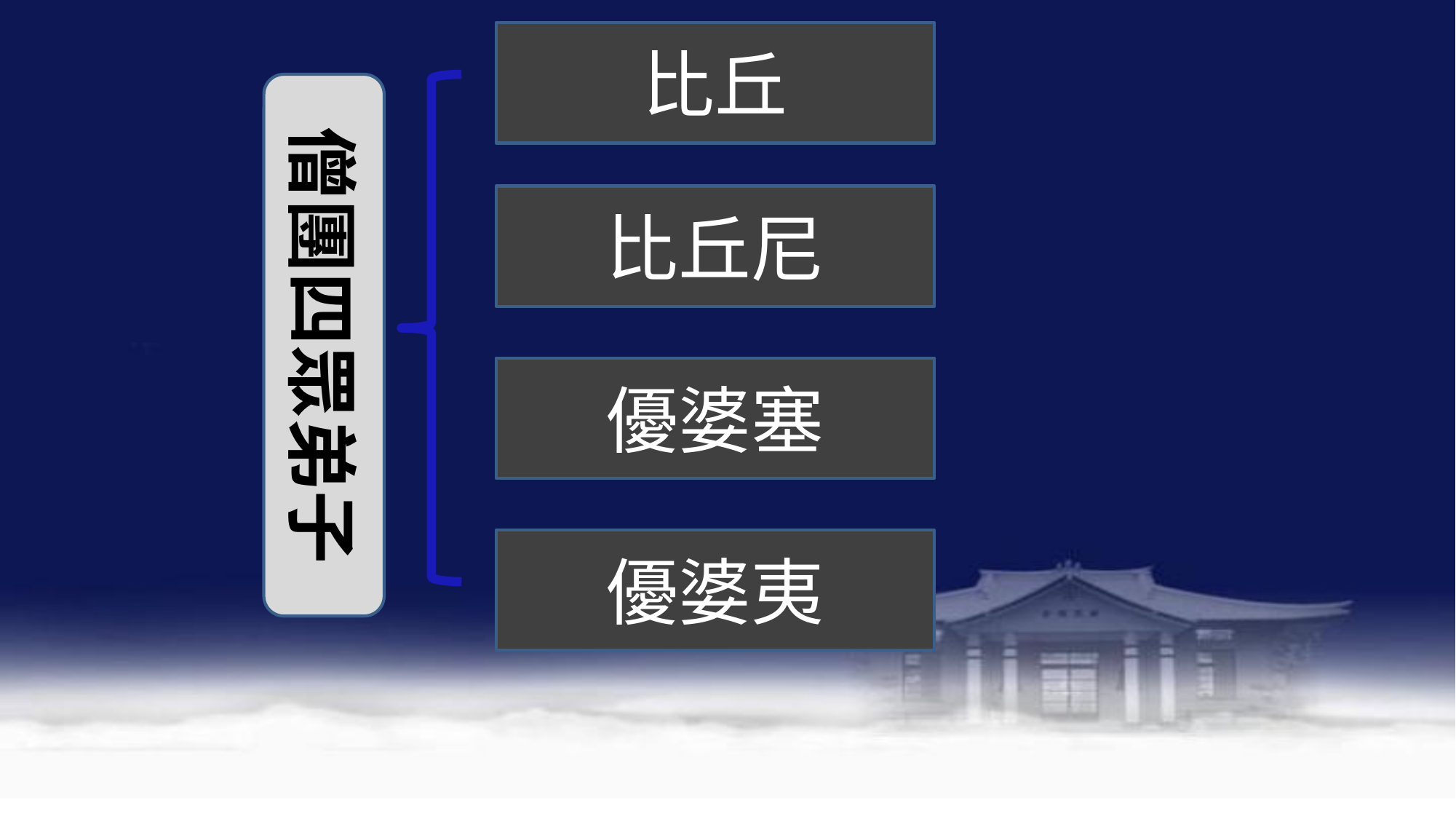

46
比丘
僧團四眾弟子

比丘尼
#
優婆塞
優婆夷